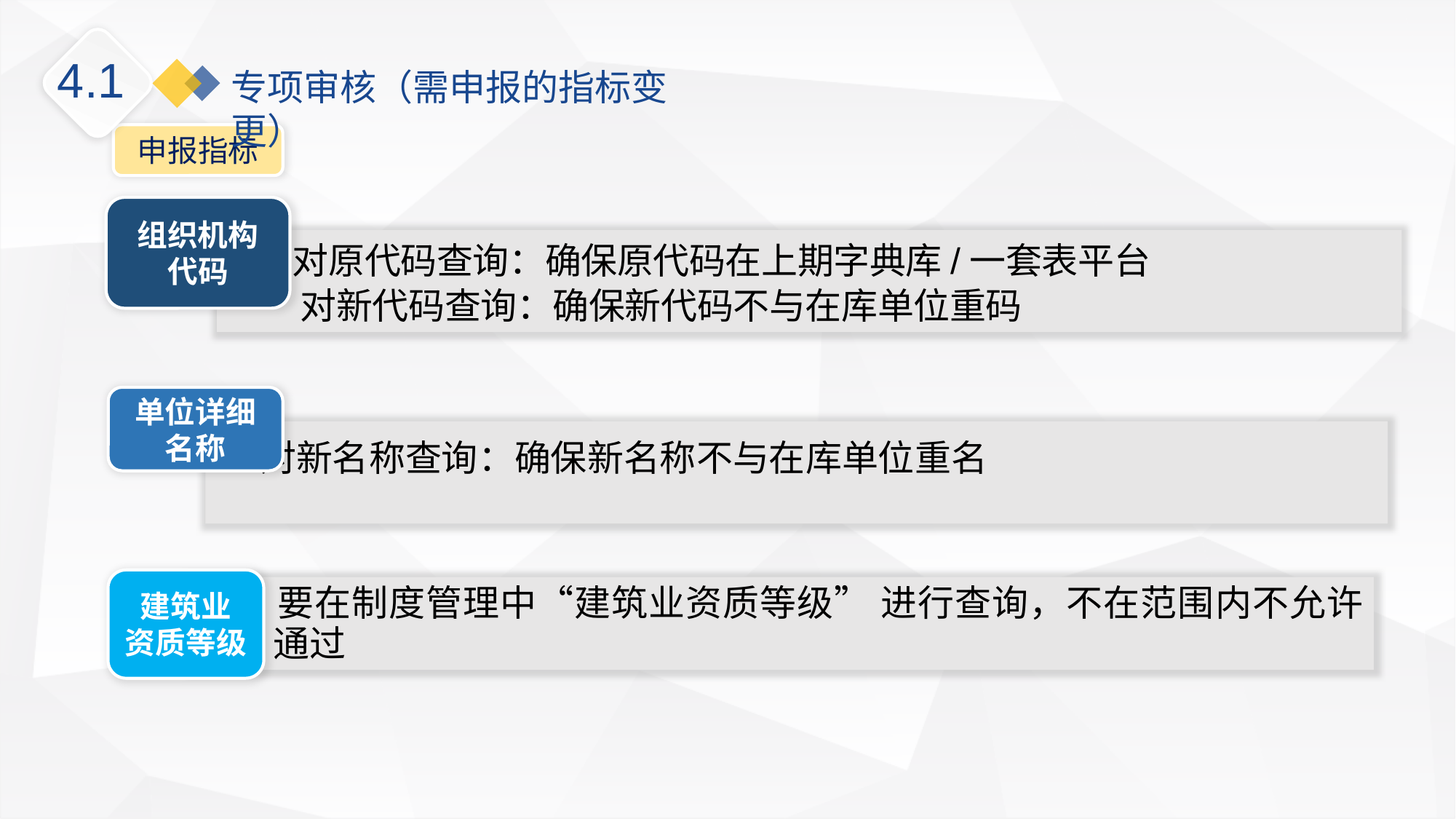

4.1
专项审核（需申报的指标变更）

申报指标

组织机构
代码
 对原代码查询：确保原代码在上期字典库/一套表平台
  对新代码查询：确保新代码不与在库单位重码
单位详细
名称
     对新名称查询：确保新名称不与在库单位重名

建筑业
资质等级
  要在制度管理中“建筑业资质等级” 进行查询，不在范围内不允许通过
55